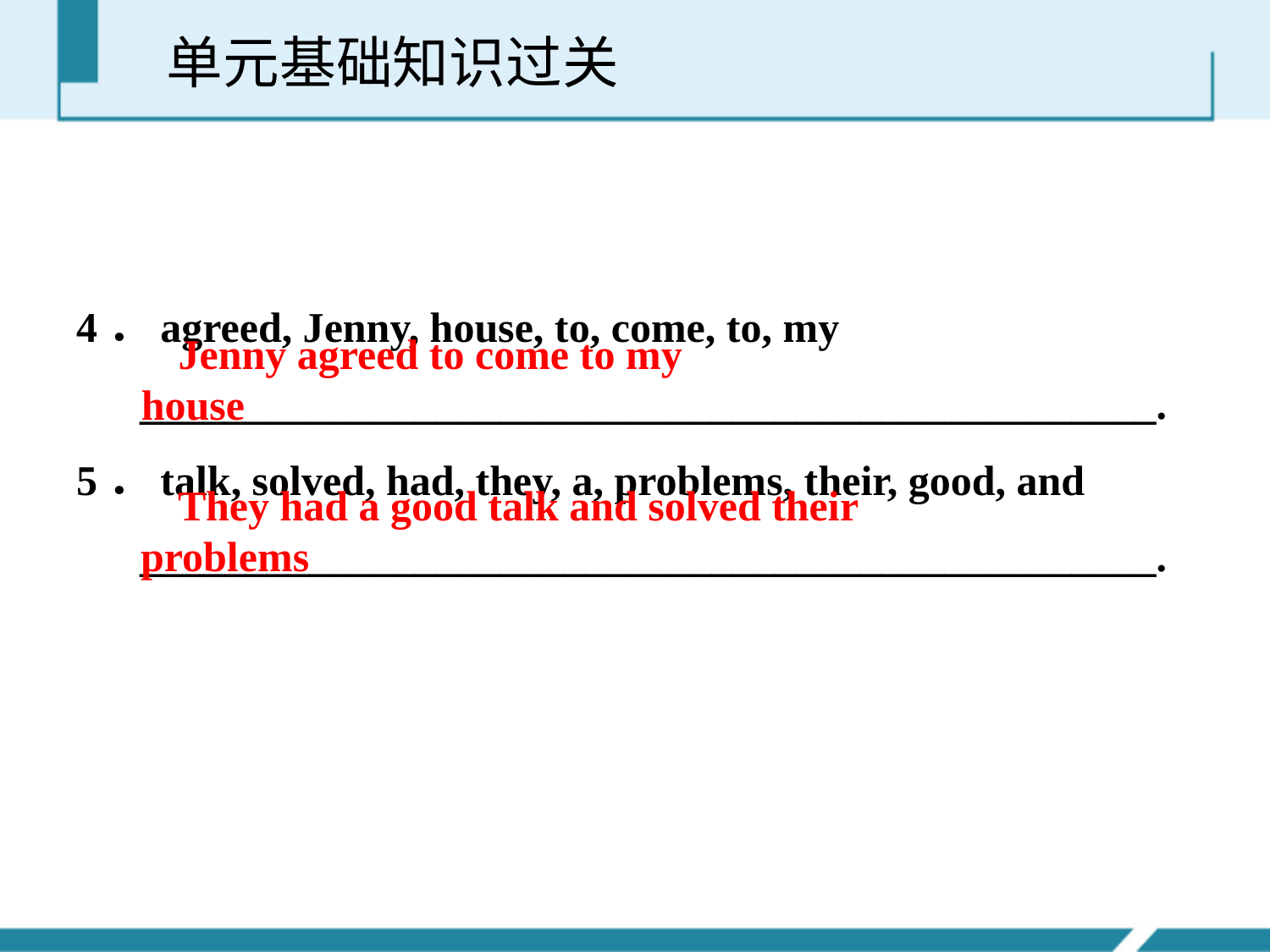

单元基础知识过关
4．agreed, Jenny, house, to, come, to, my
      ________________________________________________.
5．talk, solved, had, they, a, problems, their, good, and
      ________________________________________________.
Jenny agreed to come to my house
They had a good talk and solved their problems